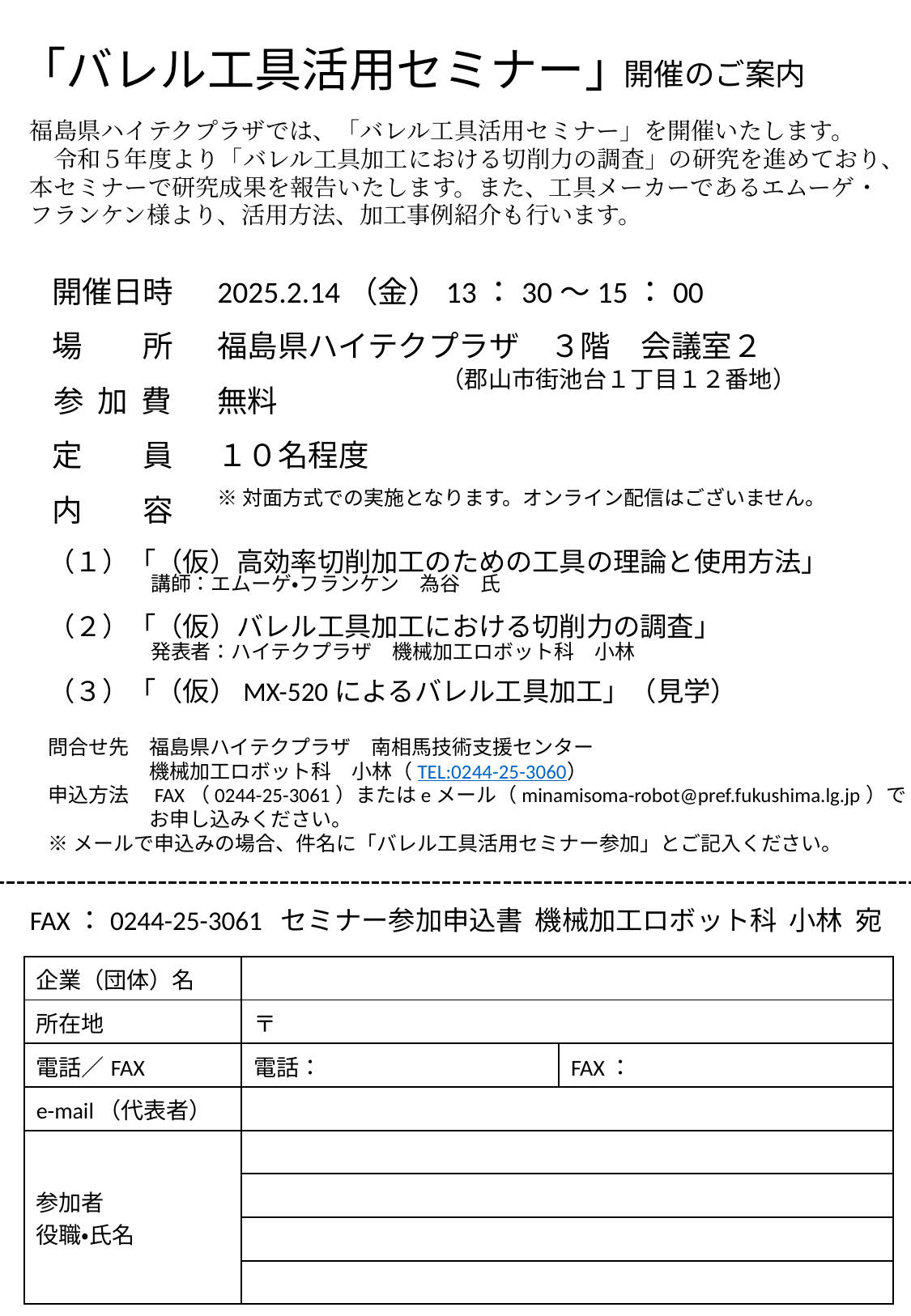

「バレル工具活用セミナー」
開催のご案内
福島県ハイテクプラザでは、「バレル工具活用セミナー」を開催いたします。
　令和５年度より「バレル工具加工における切削力の調査」の研究を進めており、本セミナーで研究成果を報告いたします。また、工具メーカーであるエムーゲ・フランケン様より、活用方法、加工事例紹介も行います。
開催日時
場　　所
参  加  費
定　　員
内　　容
2025.2.14（金）13：30～15：00
福島県ハイテクプラザ　３階　会議室２
無料
１０名程度
※対面方式での実施となります。オンライン配信はございません。
（郡山市街池台１丁目１２番地）
（１）「（仮）高効率切削加工のための工具の理論と使用方法」
（２）「（仮）バレル工具加工における切削力の調査」
（３）「（仮）MX-520によるバレル工具加工」（見学）
講師：エムーゲ・フランケン　為谷　氏
発表者：ハイテクプラザ　機械加工ロボット科　小林
問合せ先　福島県ハイテクプラザ　南相馬技術支援センター
　　　　　機械加工ロボット科　小林（TEL:0244-25-3060）
申込方法　FAX（0244-25-3061）またはeメール（minamisoma-robot@pref.fukushima.lg.jp）で
　　　　　お申し込みください。
※メールで申込みの場合、件名に「バレル工具活用セミナー参加」とご記入ください。
FAX：0244-25-3061  セミナー参加申込書  機械加工ロボット科  小林  宛
| 企業（団体）名 |  |  |
| --- | --- | --- |
| 所在地 | 〒 |  |
| 電話／FAX | 電話： | FAX： |
| e-mail（代表者） |  |  |
| 参加者 役職・氏名 |  |  |
|  |  |  |
|  |  |  |
|  |  |  |